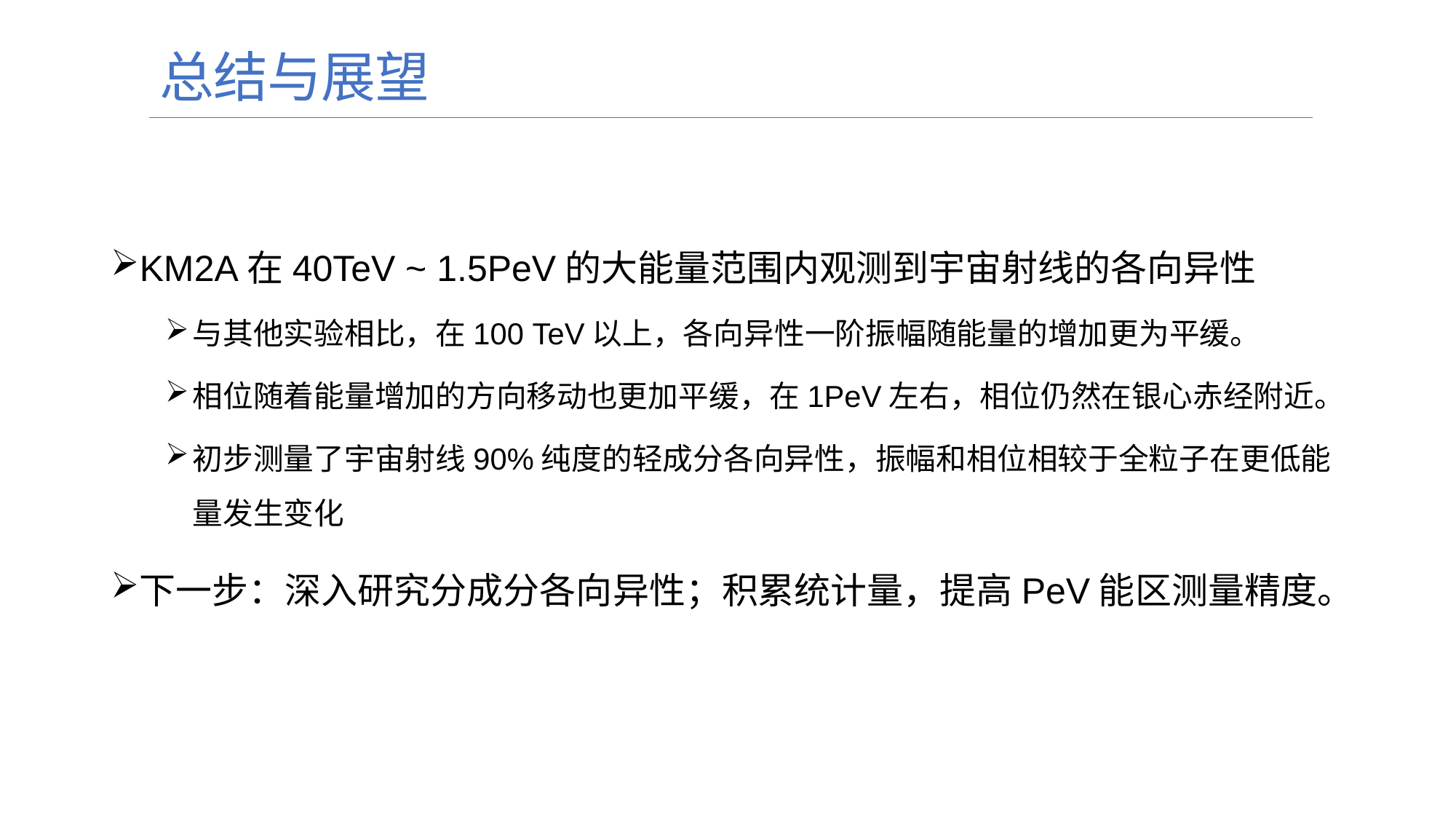

总结与展望
KM2A在40TeV ~ 1.5PeV的大能量范围内观测到宇宙射线的各向异性
与其他实验相比，在100 TeV以上，各向异性一阶振幅随能量的增加更为平缓。
相位随着能量增加的方向移动也更加平缓，在1PeV左右，相位仍然在银心赤经附近。
初步测量了宇宙射线90%纯度的轻成分各向异性，振幅和相位相较于全粒子在更低能量发生变化
下一步：深入研究分成分各向异性；积累统计量，提高PeV能区测量精度。
36